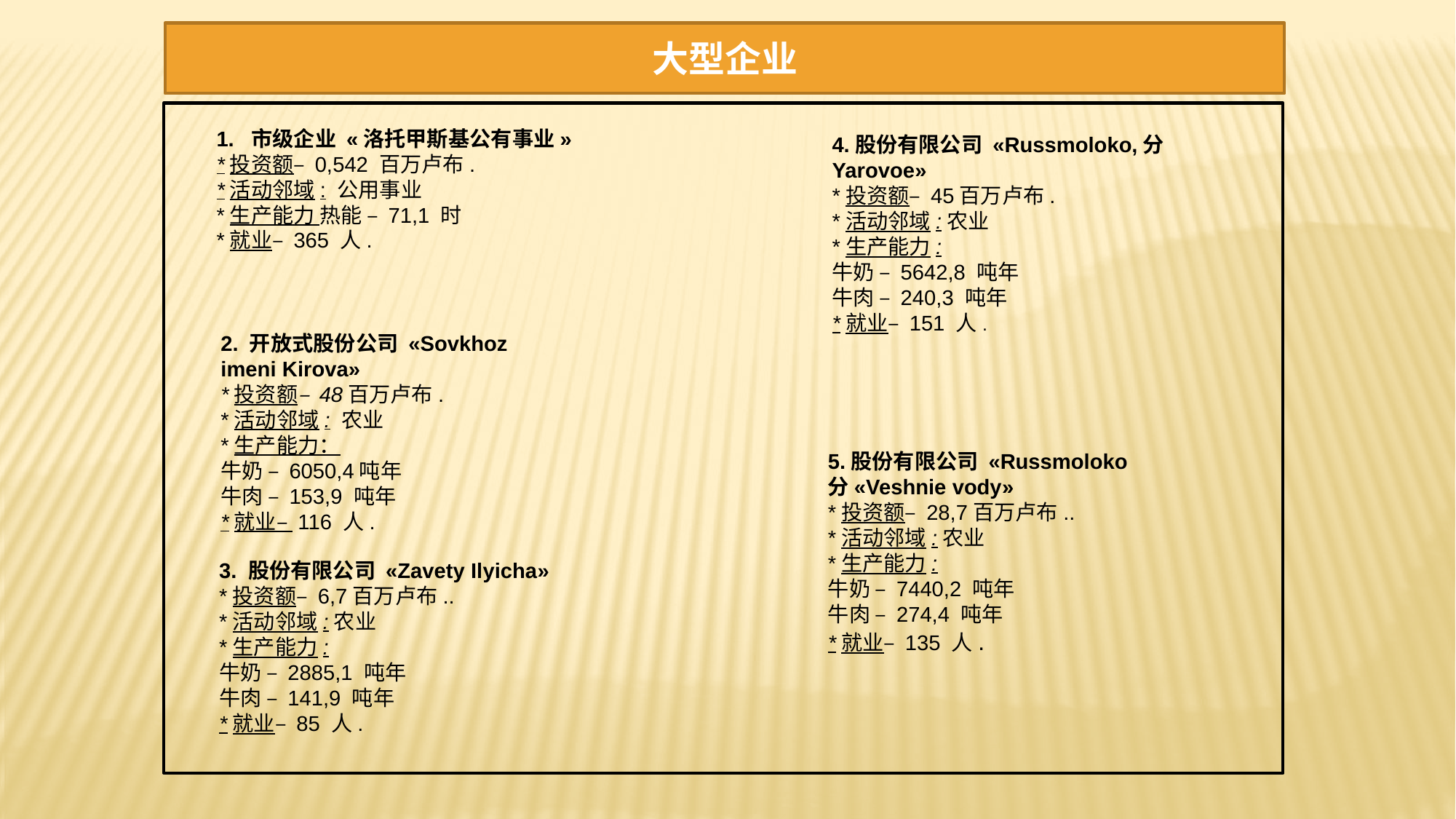

大型企业

1.  市级企业 «洛托甲斯基公有事业»
*投资额– 0,542 百万卢布.
*活动邻域: 公用事业
*生产能力 热能 – 71,1 时
*就业– 365 人.
4.股份有限公司 «Russmoloko,分Yarovoe»
*投资额– 45百万卢布.
*活动邻域:农业
*生产能力:
牛奶 – 5642,8 吨年
牛肉 – 240,3 吨年
*就业– 151 人.
2. 开放式股份公司 «Sovkhoz imeni Kirova»
*投资额– 48百万卢布.
*活动邻域: 农业
*生产能力：
牛奶 – 6050,4吨年
牛肉 – 153,9 吨年
*就业– 116 人.

5.股份有限公司 «Russmoloko 分«Veshnie vody»
*投资额– 28,7百万卢布..
*活动邻域:农业
*生产能力:
牛奶 – 7440,2 吨年
牛肉 – 274,4 吨年
*就业– 135 人.
3. 股份有限公司 «Zavety Ilyicha»
*投资额– 6,7百万卢布..
*活动邻域:农业
*生产能力:
牛奶 – 2885,1 吨年
牛肉 – 141,9 吨年
*就业– 85 人.